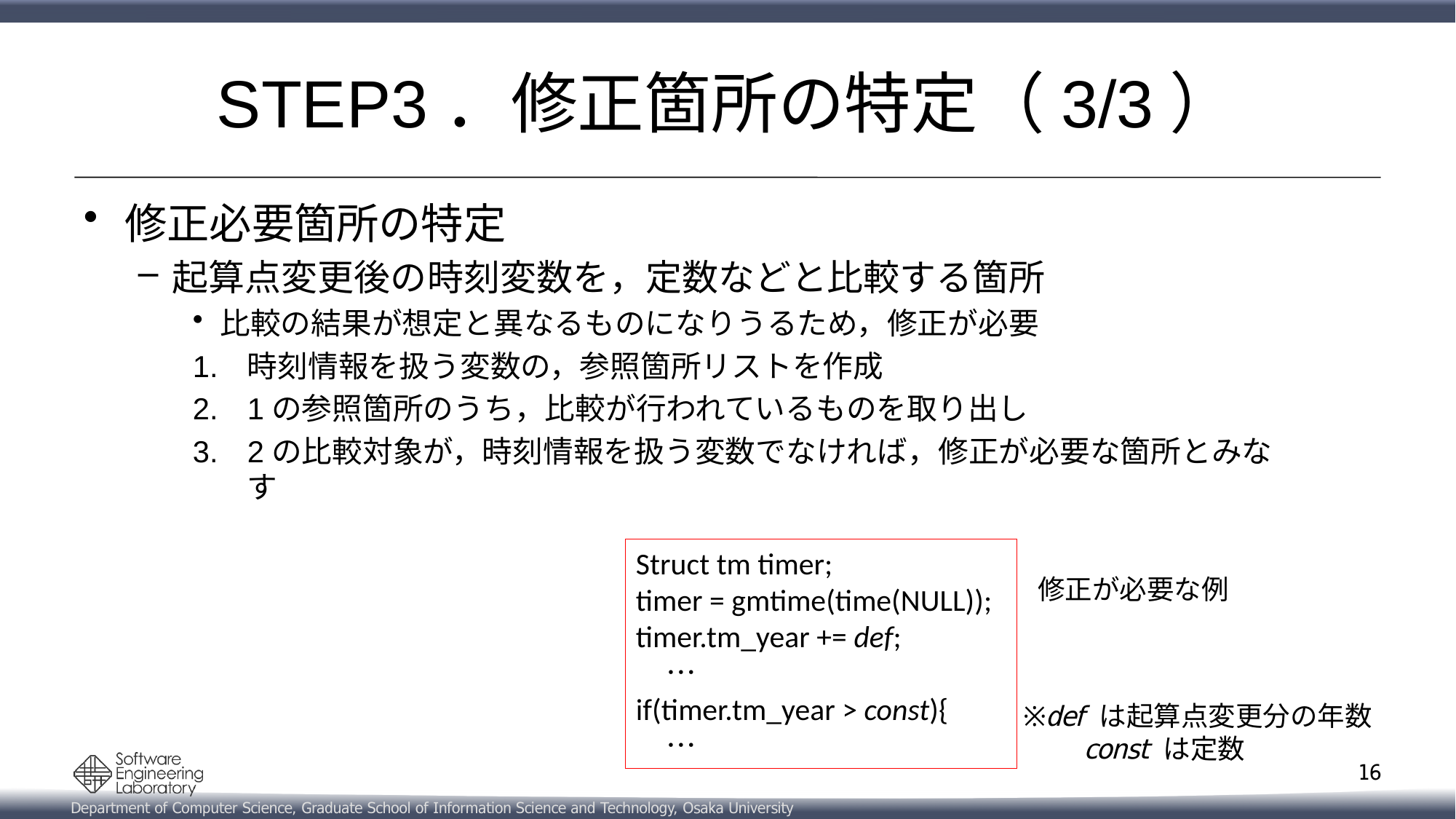

# STEP3．修正箇所の特定（3/3）
修正必要箇所の特定
起算点変更後の時刻変数を，定数などと比較する箇所
比較の結果が想定と異なるものになりうるため，修正が必要
時刻情報を扱う変数の，参照箇所リストを作成
1の参照箇所のうち，比較が行われているものを取り出し
2の比較対象が，時刻情報を扱う変数でなければ，修正が必要な箇所とみなす

Struct tm timer;
timer = gmtime(time(NULL));
timer.tm_year += def;
　…
if(timer.tm_year > const){
　…
修正が必要な例
※def は起算点変更分の年数
　　const は定数
16